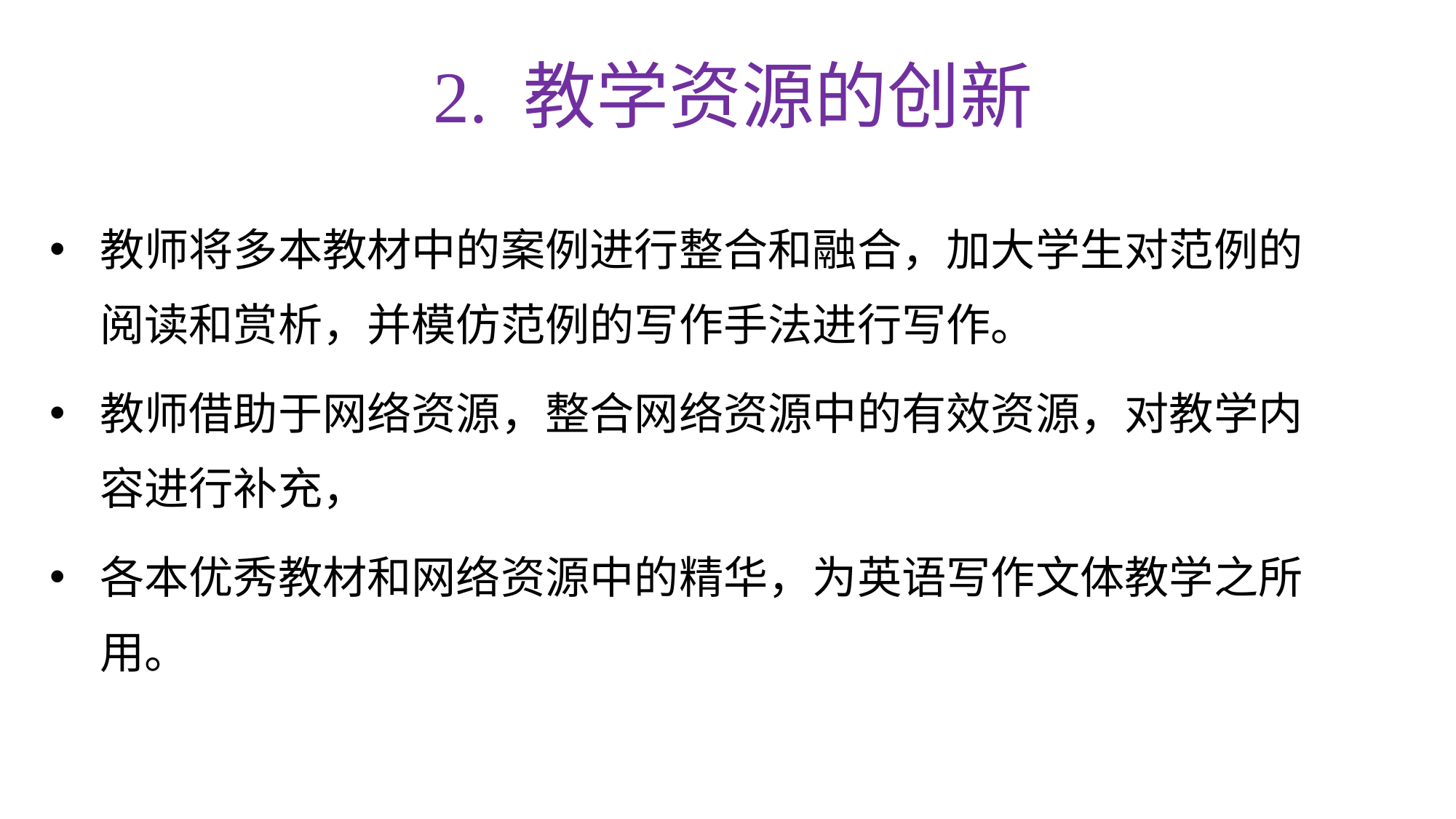

# 2. 教学资源的创新
教师将多本教材中的案例进行整合和融合，加大学生对范例的阅读和赏析，并模仿范例的写作手法进行写作。
教师借助于网络资源，整合网络资源中的有效资源，对教学内容进行补充，
各本优秀教材和网络资源中的精华，为英语写作文体教学之所用。